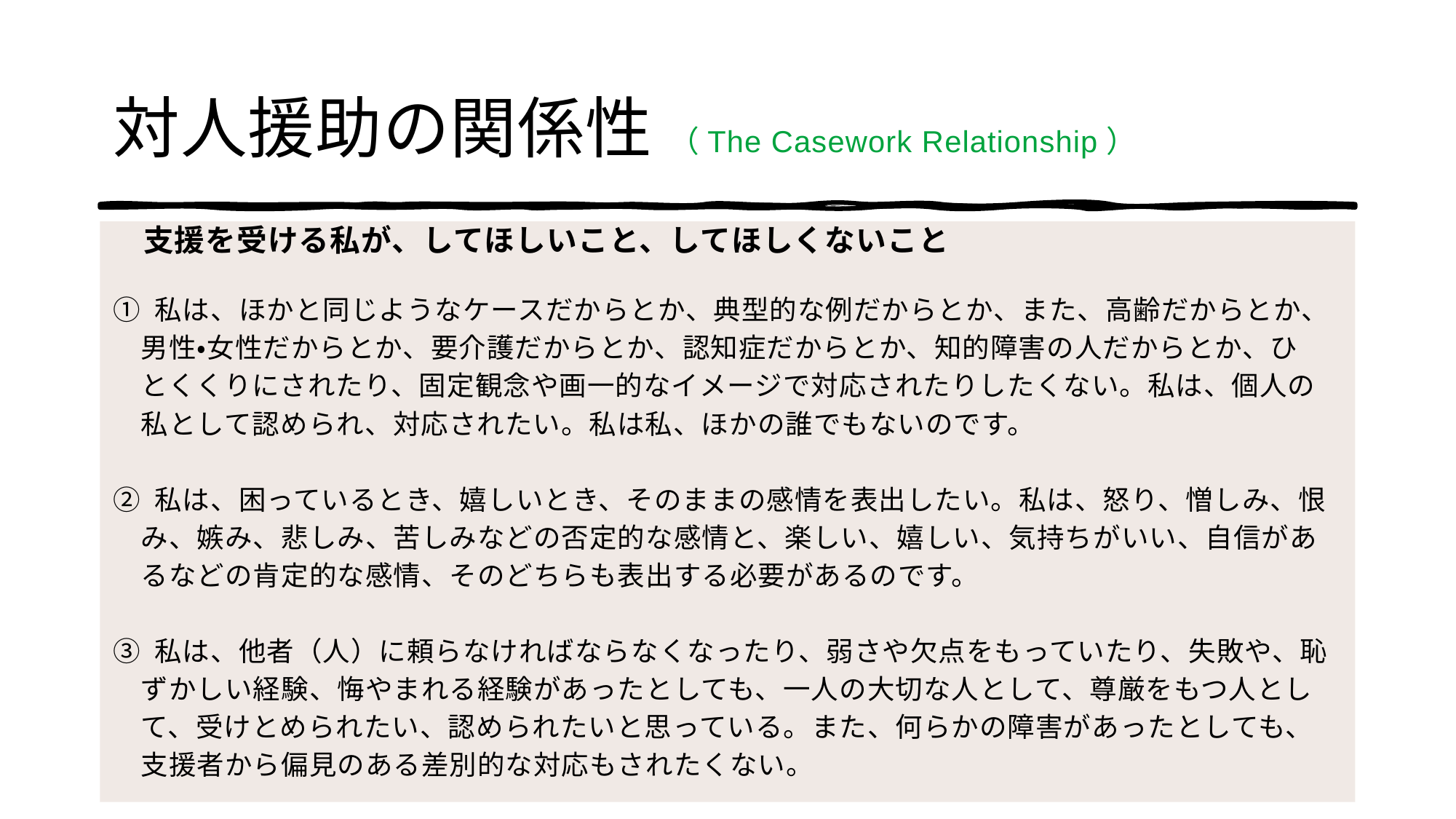

# 対人援助の関係性 （The Casework Relationship）
   支援を受ける私が、してほしいこと、してほしくないこと

① 私は、ほかと同じようなケースだからとか、典型的な例だからとか、また、高齢だからとか、
　男性・女性だからとか、要介護だからとか、認知症だからとか、知的障害の人だからとか、ひ
　とくくりにされたり、固定観念や画一的なイメージで対応されたりしたくない。私は、個人の
　私として認められ、対応されたい。私は私、ほかの誰でもないのです。

② 私は、困っているとき、嬉しいとき、そのままの感情を表出したい。私は、怒り、憎しみ、恨
　み、嫉み、悲しみ、苦しみなどの否定的な感情と、楽しい、嬉しい、気持ちがいい、自信があ
　るなどの肯定的な感情、そのどちらも表出する必要があるのです。

③ 私は、他者（人）に頼らなければならなくなったり、弱さや欠点をもっていたり、失敗や、恥
　ずかしい経験、悔やまれる経験があったとしても、一人の大切な人として、尊厳をもつ人とし
　て、受けとめられたい、認められたいと思っている。また、何らかの障害があったとしても、
　支援者から偏見のある差別的な対応もされたくない。